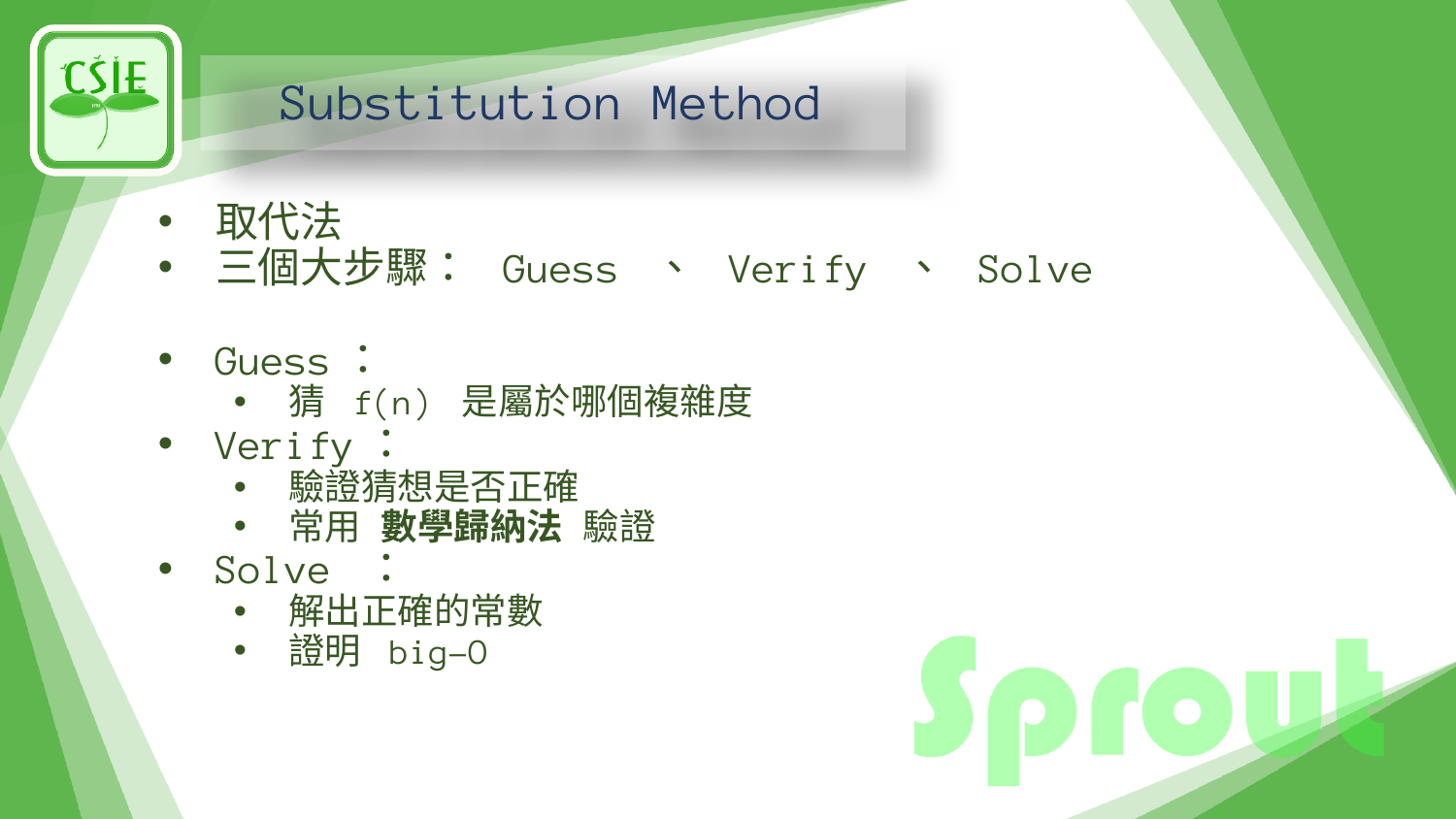

# Substitution Method
取代法
三個大步驟： Guess 、 Verify 、 Solve
Guess：
猜 f(n) 是屬於哪個複雜度
Verify：
驗證猜想是否正確
常用 數學歸納法 驗證
Solve ：
解出正確的常數
證明 big-O